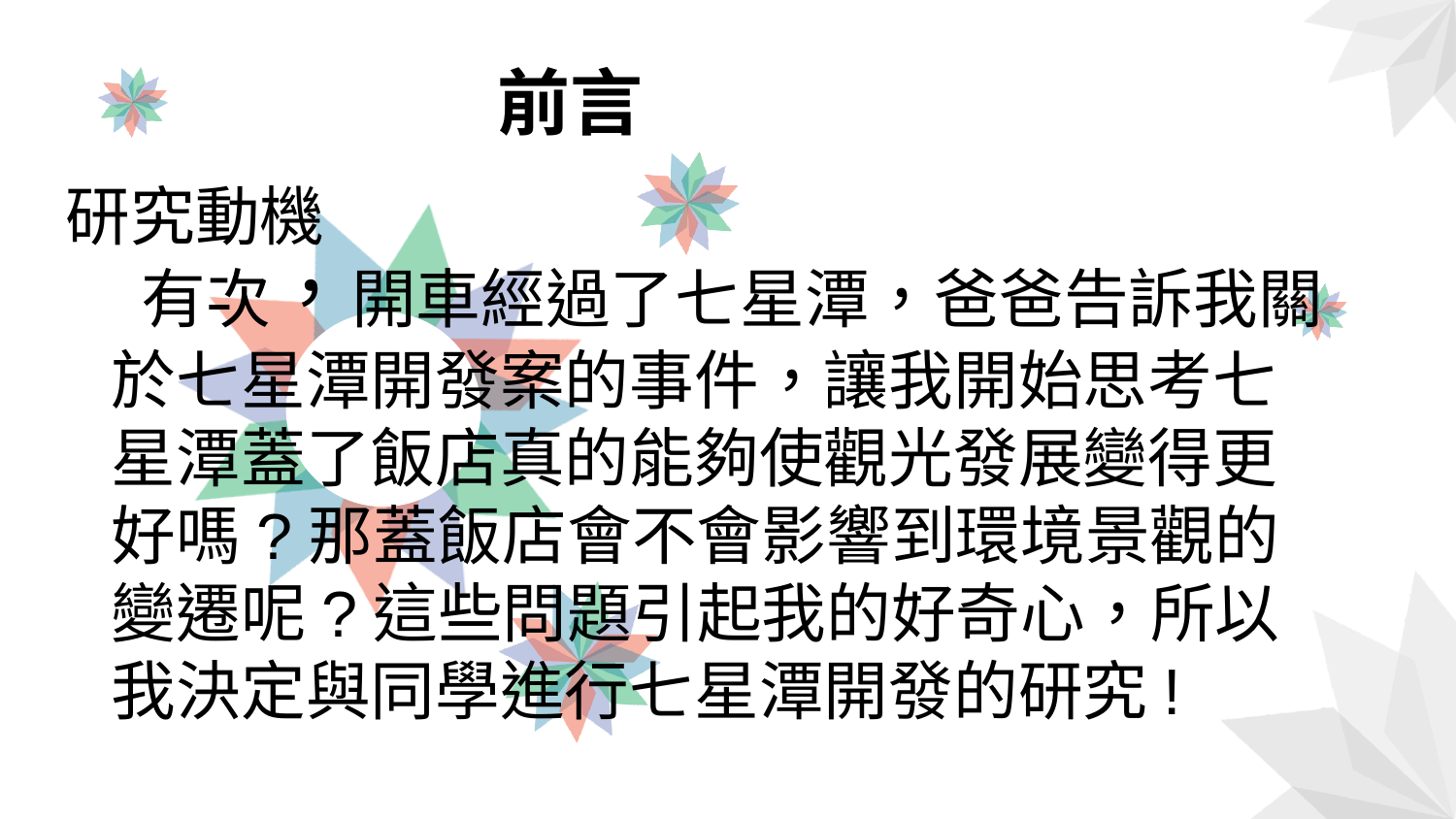

前言
 有次，開車經過了七星潭，爸爸告訴我關於七星潭開發案的事件，讓我開始思考七星潭蓋了飯店真的能夠使觀光發展變得更好嗎?那蓋飯店會不會影響到環境景觀的變遷呢?這些問題引起我的好奇心，所以我決定與同學進行七星潭開發的研究!
研究動機